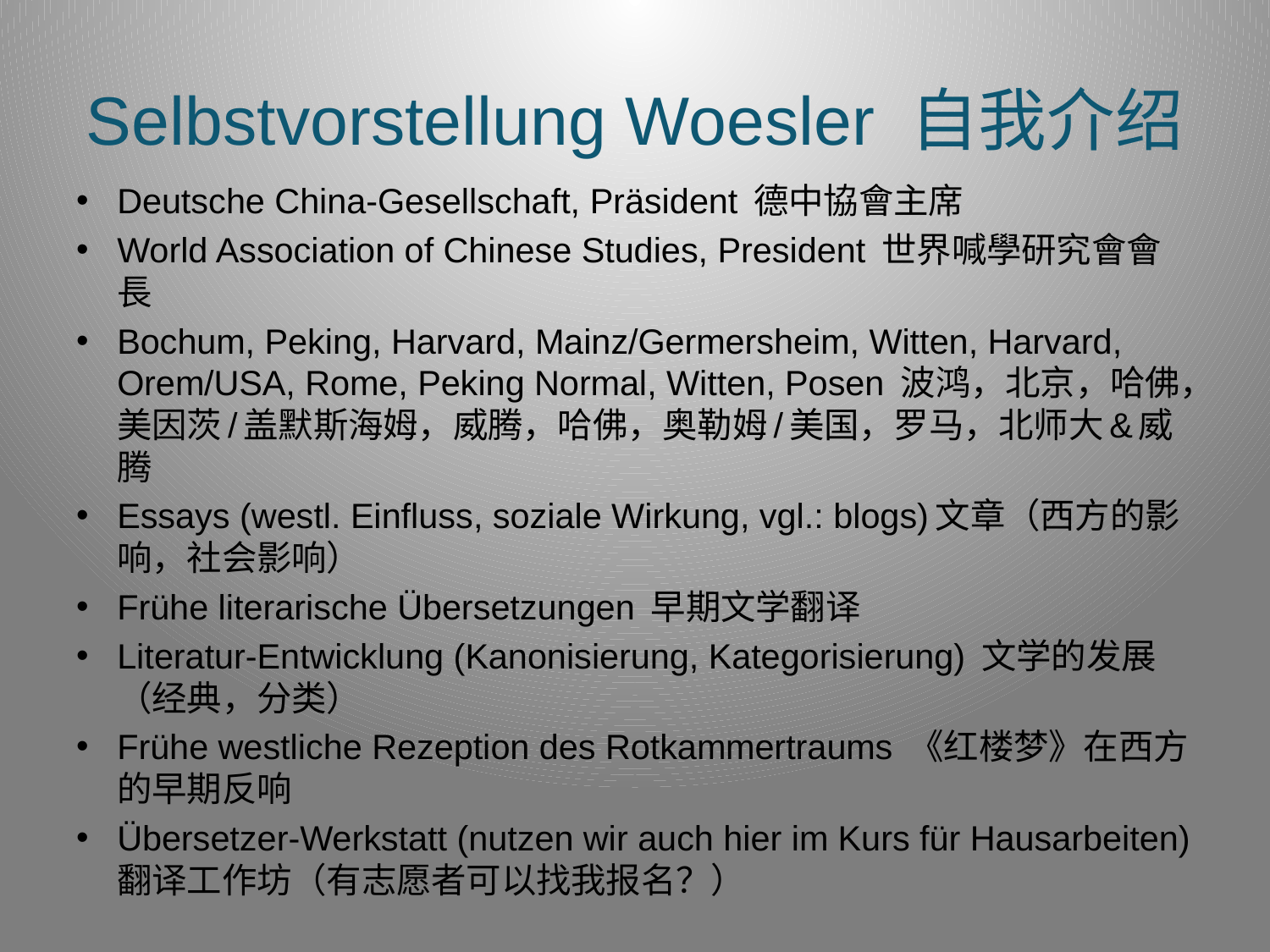

# Selbstvorstellung Woesler 自我介绍
Deutsche China-Gesellschaft, Präsident 德中協會主席
World Association of Chinese Studies, President 世界喊學研究會會長
Bochum, Peking, Harvard, Mainz/Germersheim, Witten, Harvard, Orem/USA, Rome, Peking Normal, Witten, Posen 波鸿，北京，哈佛，美因茨/盖默斯海姆，威腾，哈佛，奥勒姆/美国，罗马，北师大&威腾
Essays (westl. Einfluss, soziale Wirkung, vgl.: blogs)文章（西方的影响，社会影响）
Frühe literarische Übersetzungen 早期文学翻译
Literatur-Entwicklung (Kanonisierung, Kategorisierung) 文学的发展（经典，分类）
Frühe westliche Rezeption des Rotkammertraums 《红楼梦》在西方的早期反响
Übersetzer-Werkstatt (nutzen wir auch hier im Kurs für Hausarbeiten) 翻译工作坊（有志愿者可以找我报名？）